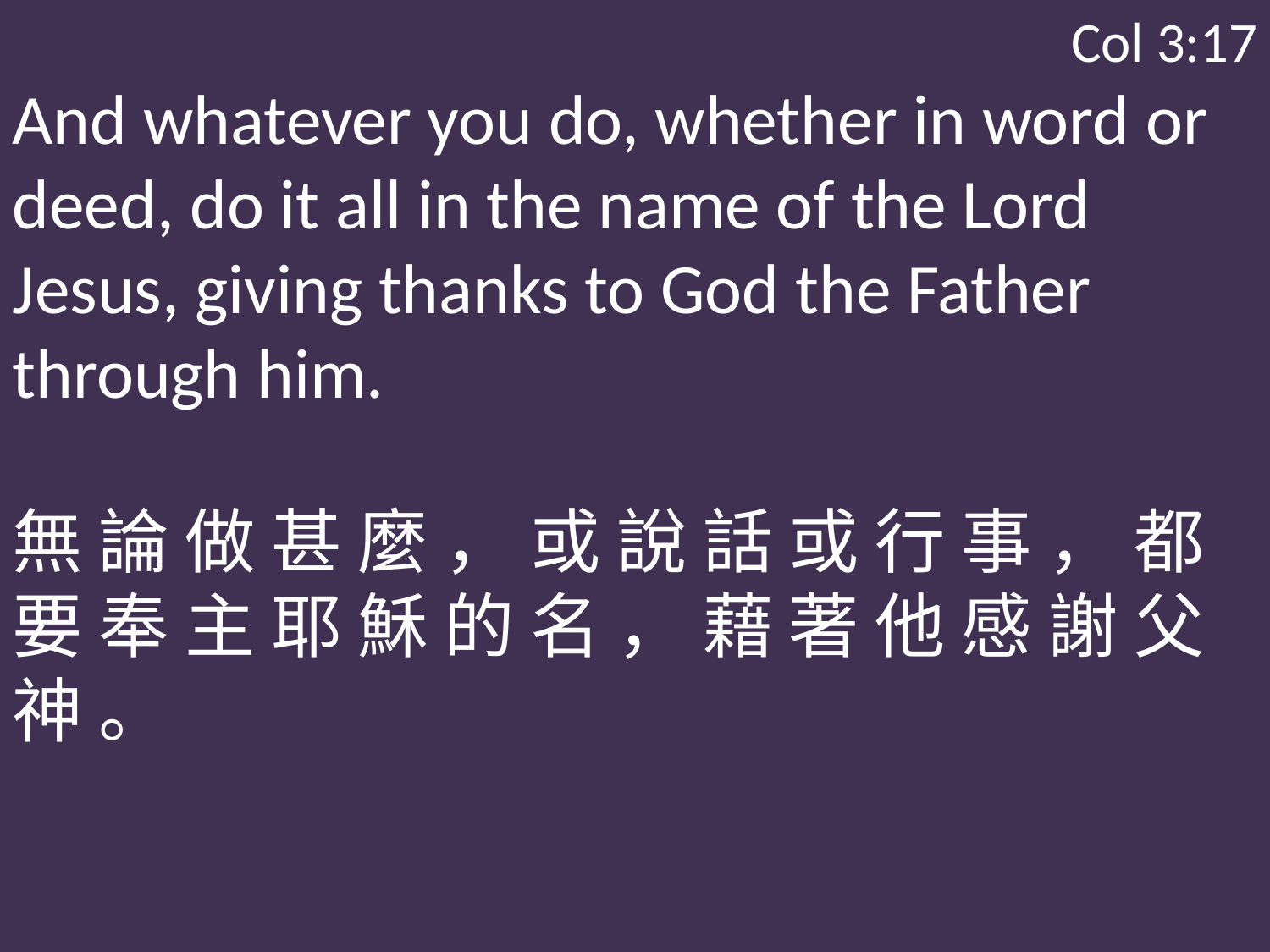

Col 3:17
And whatever you do, whether in word or deed, do it all in the name of the Lord Jesus, giving thanks to God the Father through him.

無 論 做 甚 麼 ， 或 說 話 或 行 事 ， 都 要 奉 主 耶 穌 的 名 ， 藉 著 他 感 謝 父 神 。